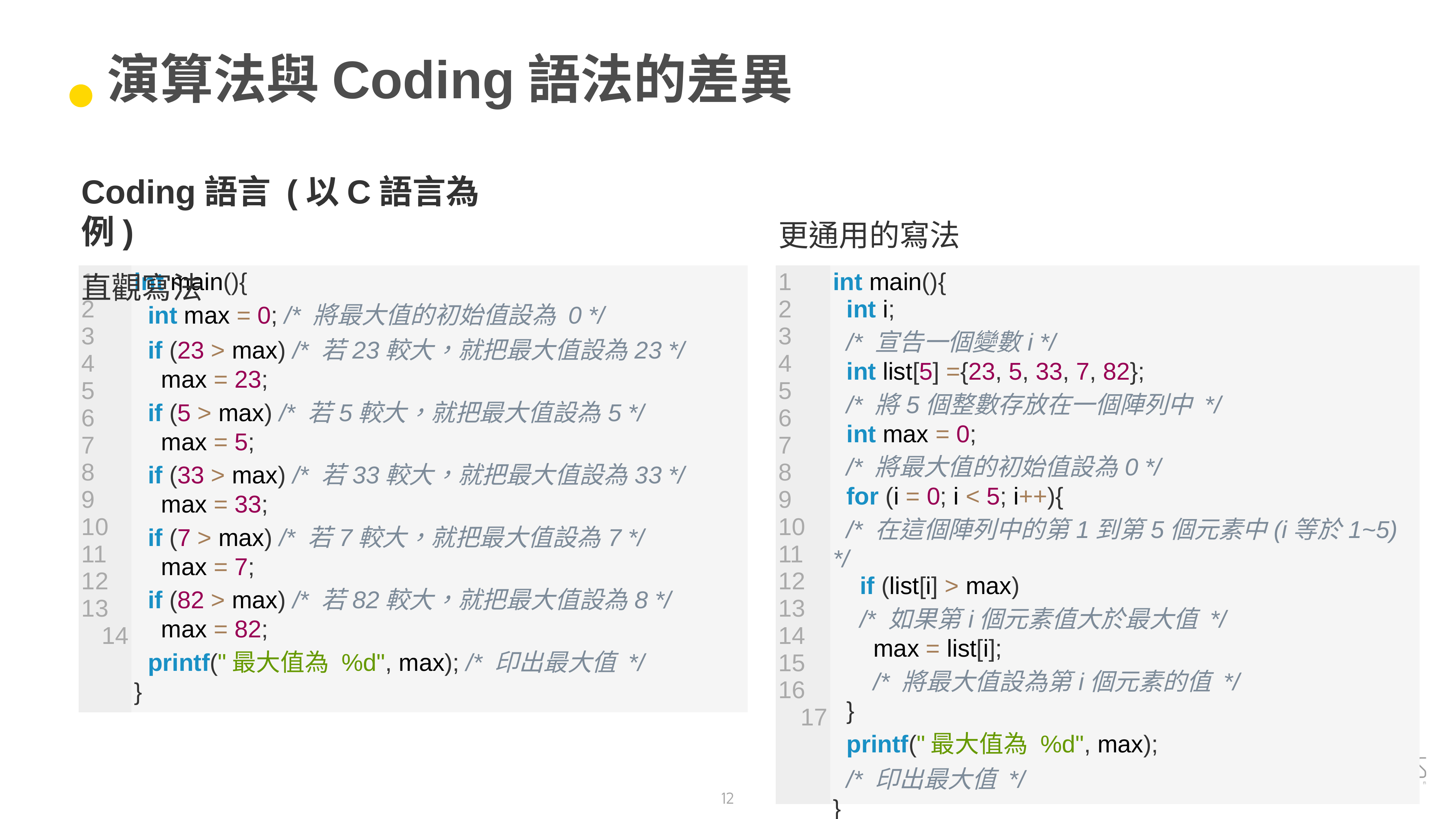

# 演算法與Coding語法的差異
Coding語言 (以C語言為例)
直觀寫法
更通用的寫法
| 1 2 3 4 5 6 7 8 9 10 11 12 13 14 | int main(){   int max = 0; /\* 將最大值的初始值設為 0 \*/   if (23 > max) /\* 若23較大，就把最大值設為23 \*/     max = 23;   if (5 > max) /\* 若5較大，就把最大值設為5 \*/     max = 5;   if (33 > max) /\* 若33較大，就把最大值設為33 \*/     max = 33;   if (7 > max) /\* 若7較大，就把最大值設為7 \*/     max = 7;   if (82 > max) /\* 若82較大，就把最大值設為8 \*/     max = 82;   printf("最大值為 %d", max); /\* 印出最大值 \*/ } |
| --- | --- |
| 1 2 3 4 5 6 7 8 9 10 11 12 13 14 15 16 17 | int main(){   int i;   /\* 宣告一個變數i \*/   int list[5] ={23, 5, 33, 7, 82};   /\* 將5個整數存放在一個陣列中 \*/   int max = 0;   /\* 將最大值的初始值設為0 \*/   for (i = 0; i < 5; i++){   /\* 在這個陣列中的第1到第5個元素中(i等於1~5) \*/     if (list[i] > max)     /\* 如果第i個元素值大於最大值 \*/       max = list[i];       /\* 將最大值設為第i個元素的值 \*/   }   printf("最大值為 %d", max);   /\* 印出最大值 \*/ } |
| --- | --- |
12